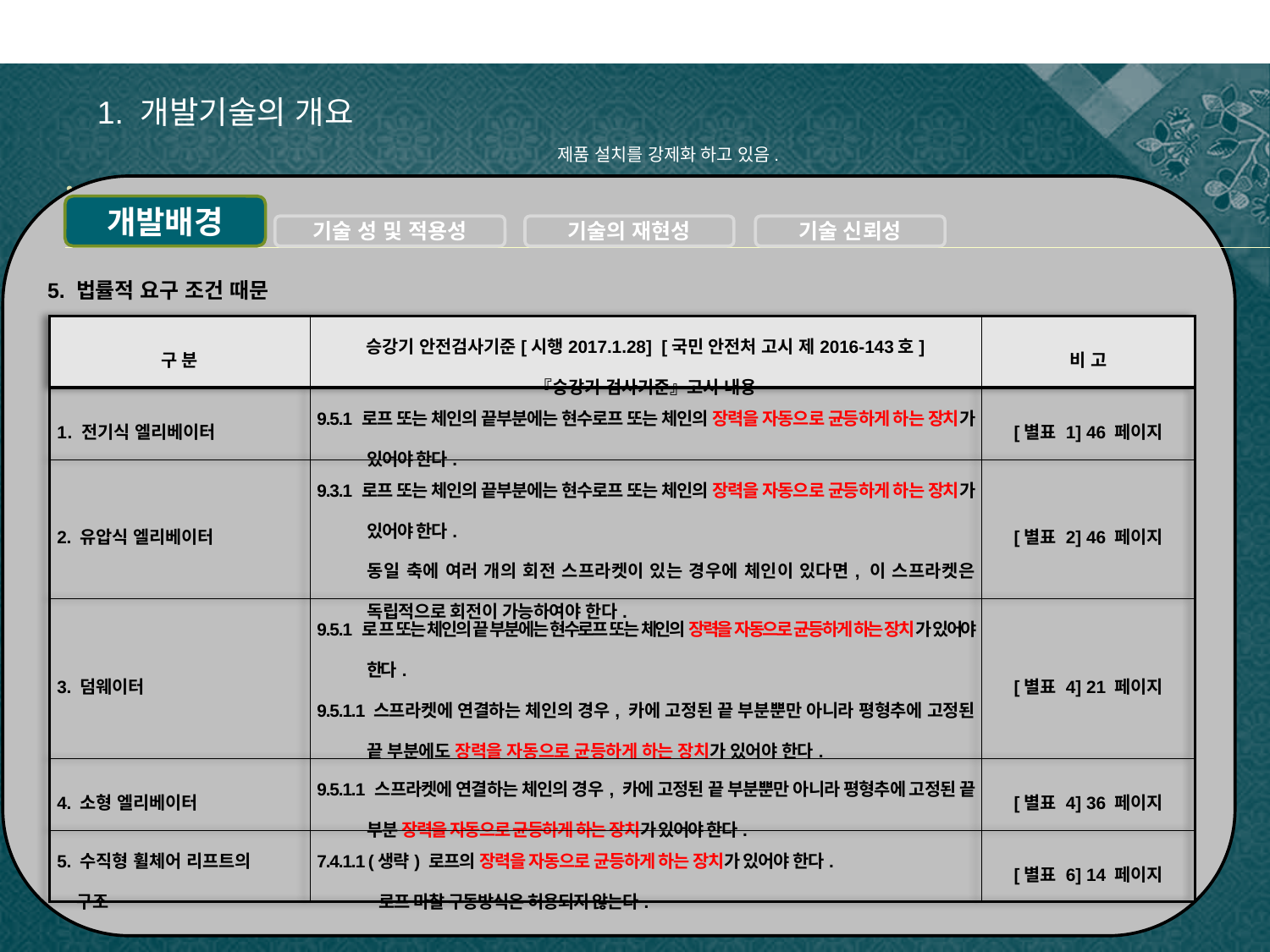

1. 개발기술의 개요
제품 설치를 강제화 하고 있음.

개발배경
기술 성 및 적용성
기술의 재현성
기술 신뢰성
5. 법률적 요구 조건 때문
| 구 분 | 승강기 안전검사기준[시행2017.1.28] [국민 안전처 고시 제2016-143호] 『승강기 검사기준』고시 내용 | 비 고 |
| --- | --- | --- |
| 전기식 엘리베이터 | 9.5.1 로프 또는 체인의 끝부분에는 현수로프 또는 체인의 장력을 자동으로 균등하게 하는 장치가 있어야 한다. | [별표 1] 46 페이지 |
| 2. 유압식 엘리베이터 | 9.3.1 로프 또는 체인의 끝부분에는 현수로프 또는 체인의 장력을 자동으로 균등하게 하는 장치가 있어야 한다. 동일 축에 여러 개의 회전 스프라켓이 있는 경우에 체인이 있다면, 이 스프라켓은 독립적으로 회전이 가능하여야 한다. | [별표 2] 46 페이지 |
| 3. 덤웨이터 | 9.5.1 로프 또는 체인의 끝 부분에는 현수로프 또는 체인의 장력을 자동으로 균등하게 하는 장치가 있어야 한다. 9.5.1.1 스프라켓에 연결하는 체인의 경우, 카에 고정된 끝 부분뿐만 아니라 평형추에 고정된 끝 부분에도 장력을 자동으로 균등하게 하는 장치가 있어야 한다. | [별표 4] 21 페이지 |
| 4. 소형 엘리베이터 | 9.5.1.1 스프라켓에 연결하는 체인의 경우, 카에 고정된 끝 부분뿐만 아니라 평형추에 고정된 끝 부분 장력을 자동으로 균등하게 하는 장치가 있어야 한다. | [별표 4] 36 페이지 |
| 5. 수직형 휠체어 리프트의 구조 | 7.4.1.1 (생략) 로프의 장력을 자동으로 균등하게 하는 장치가 있어야 한다. 로프 마찰 구동방식은 허용되지 않는다. | [별표 6] 14 페이지 |